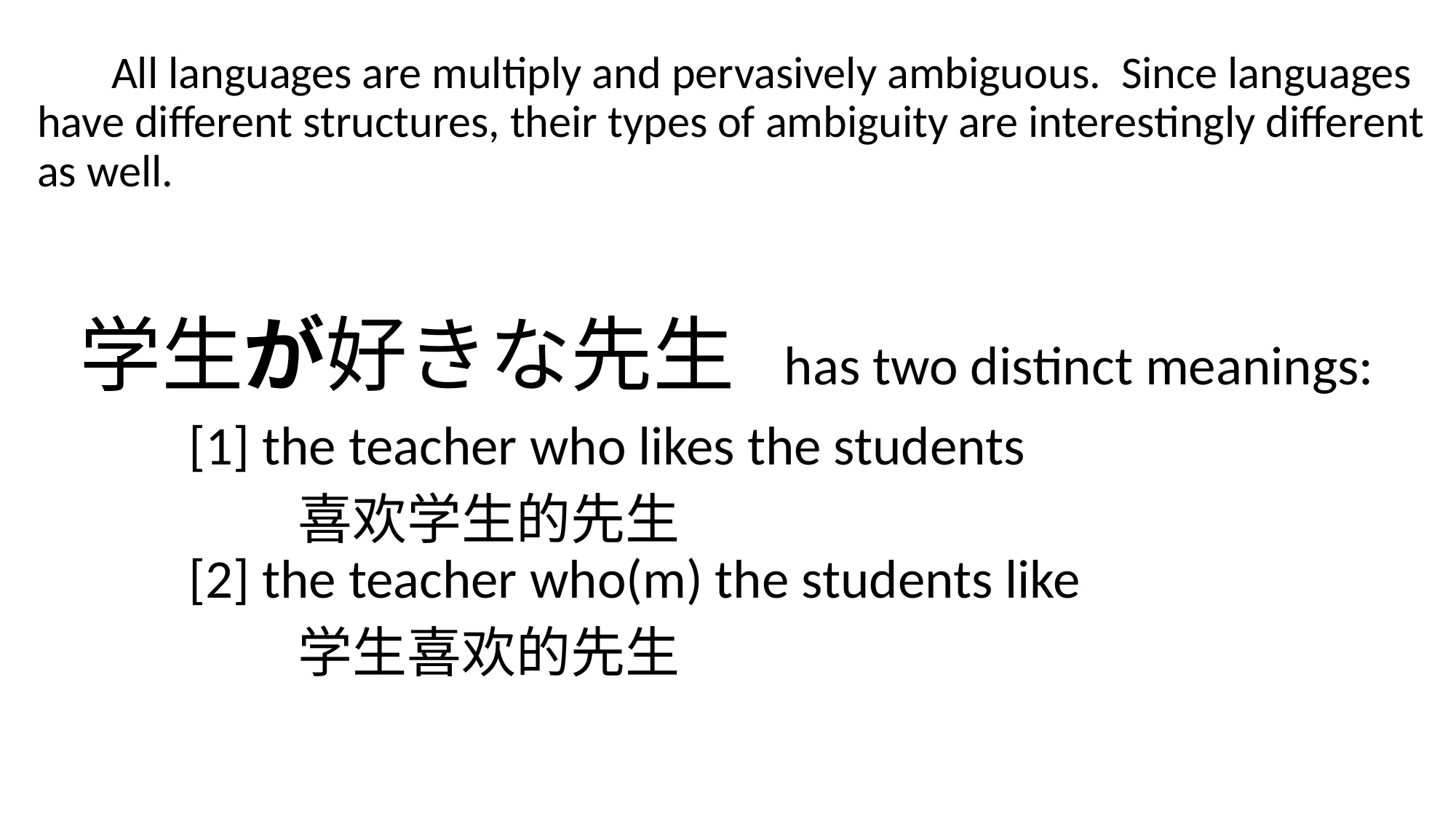

# All languages are multiply and pervasively ambiguous.  Since languages have different structures, their types of ambiguity are interestingly different as well.

学生が好きな先生   has two distinct meanings:
	[1] the teacher who likes the students
		喜欢学生的先生
	[2] the teacher who(m) the students like
		学生喜欢的先生